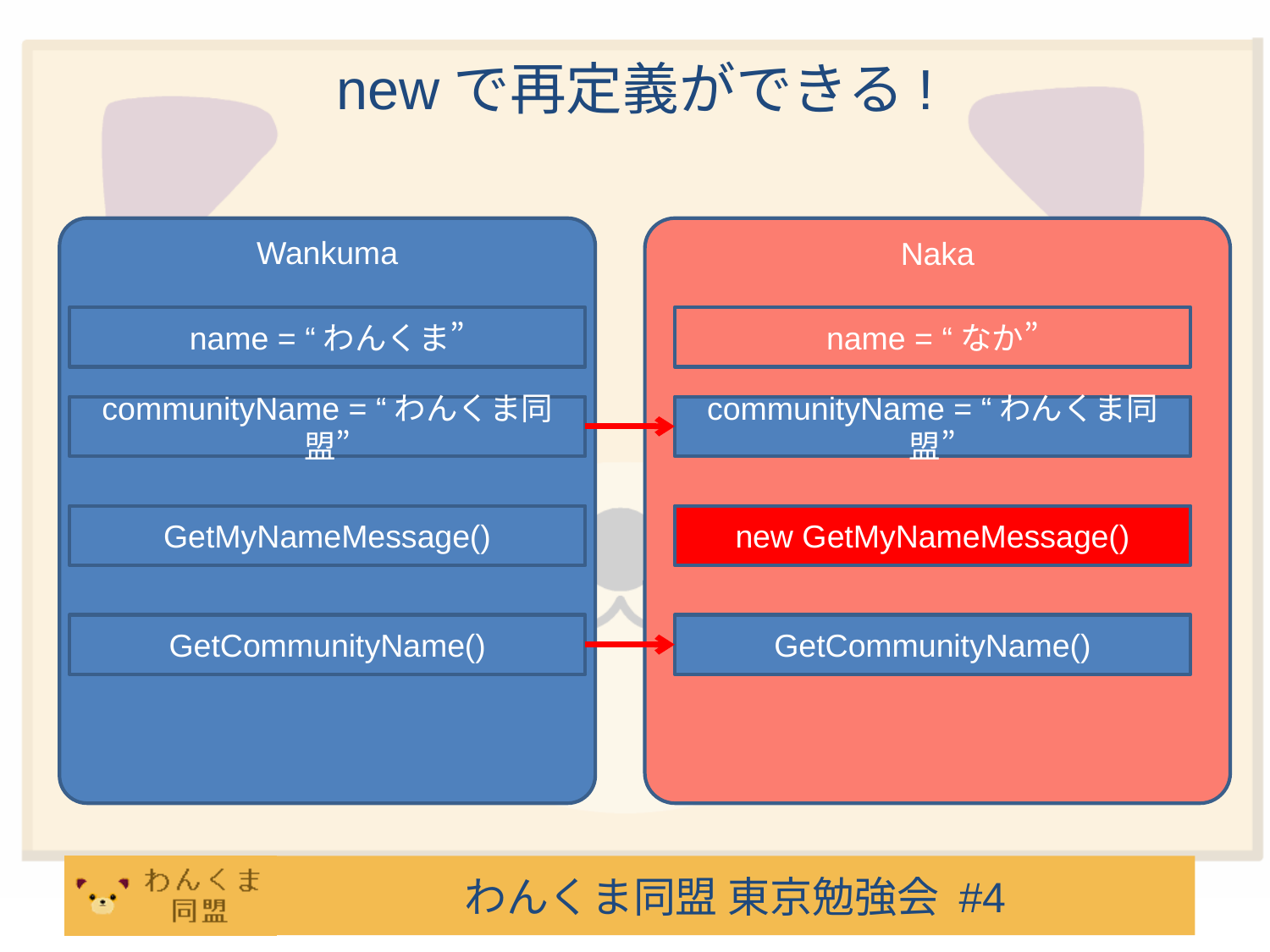

# newで再定義ができる!
Wankuma
name = “わんくま”
communityName = “わんくま同盟”
GetMyNameMessage()
GetCommunityName()
Naka
name = “なか”
new GetMyNameMessage()
communityName = “わんくま同盟”
GetCommunityName()